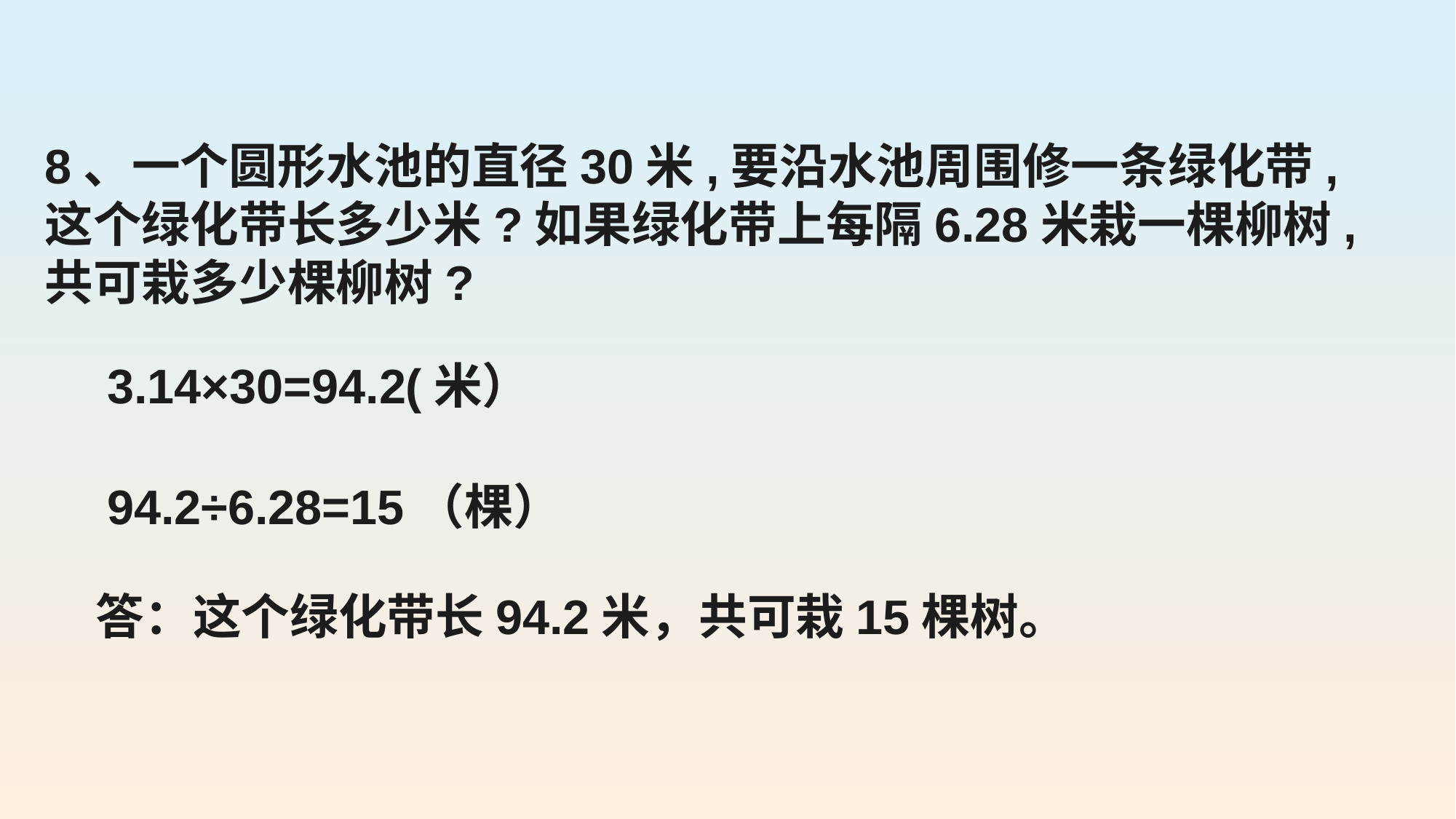

8、一个圆形水池的直径30米,要沿水池周围修一条绿化带,这个绿化带长多少米?如果绿化带上每隔6.28米栽一棵柳树,共可栽多少棵柳树?
3.14×30=94.2(米）
94.2÷6.28=15（棵）
答：这个绿化带长94.2米，共可栽15棵树。